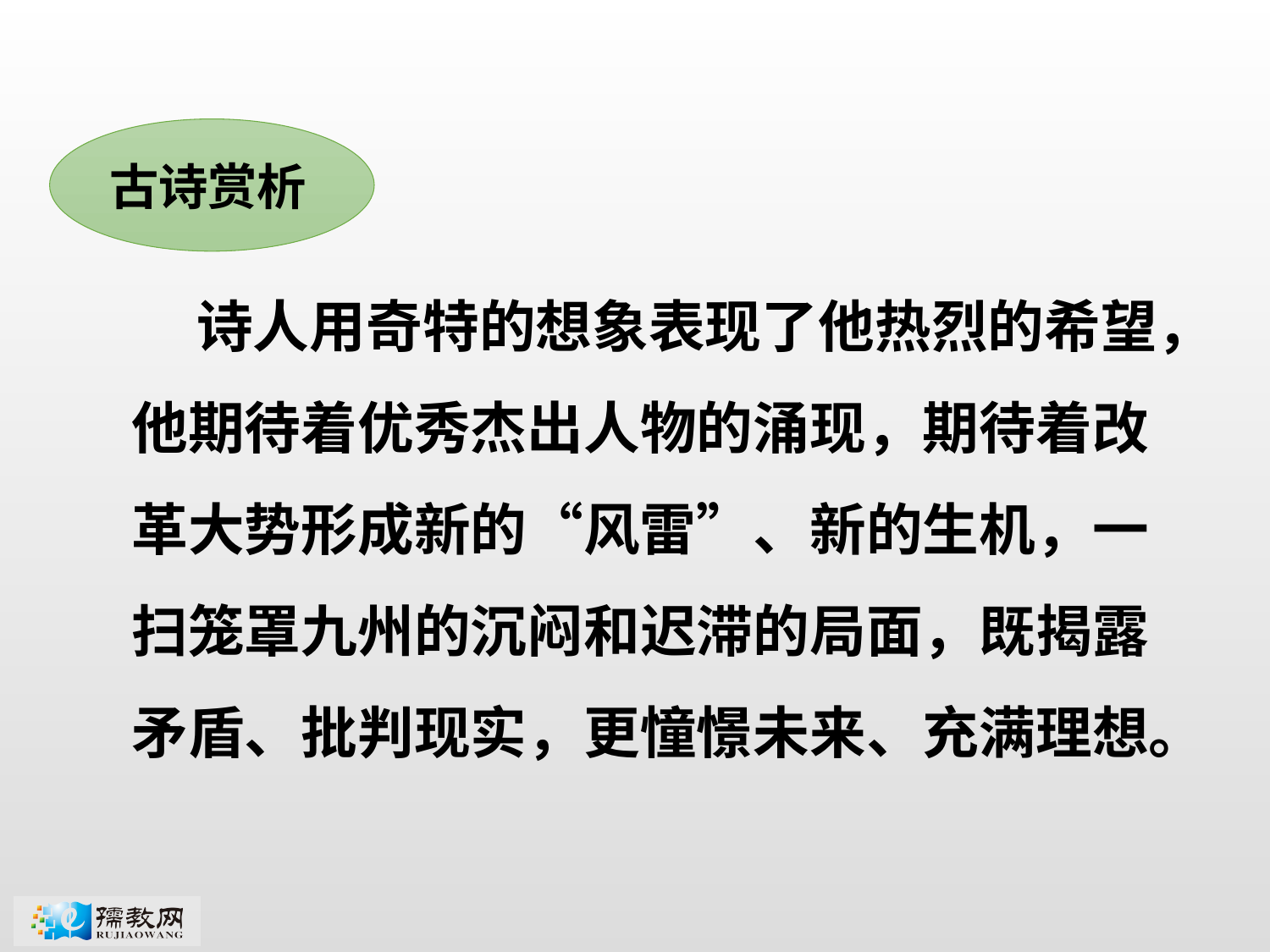

古诗赏析
    诗人用奇特的想象表现了他热烈的希望，他期待着优秀杰出人物的涌现，期待着改革大势形成新的“风雷”、新的生机，一扫笼罩九州的沉闷和迟滞的局面，既揭露矛盾、批判现实，更憧憬未来、充满理想。